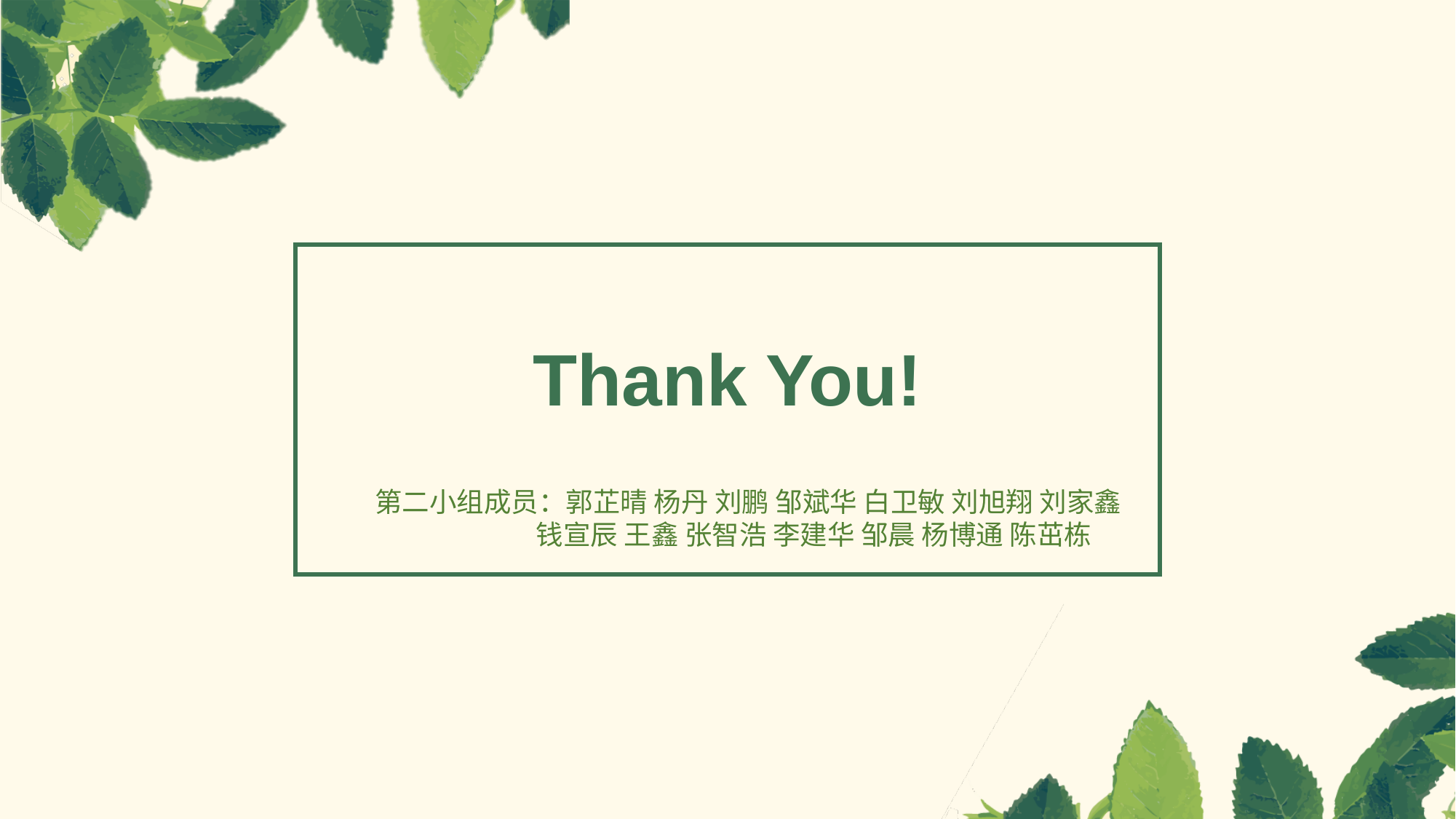

# Thank You!
第二小组成员：郭芷晴 杨丹 刘鹏 邹斌华 白卫敏 刘旭翔 刘家鑫
                         钱宣辰 王鑫 张智浩 李建华 邹晨 杨博通 陈茁栋